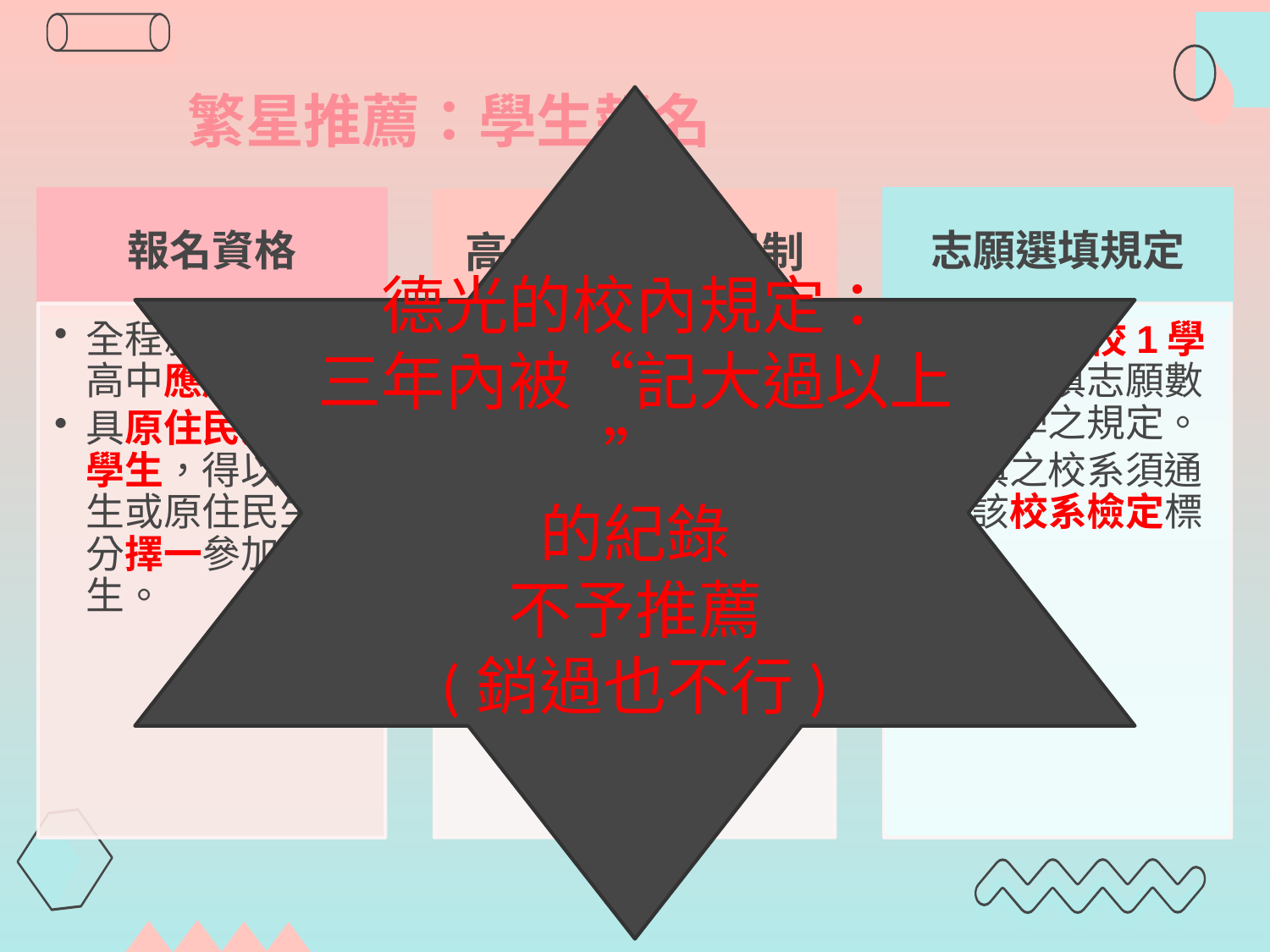

繁星推薦：學生報名
德光的校內規定：
三年內被“記大過以上”
的紀錄
不予推薦
(銷過也不行)

報名資格
全程就讀同一所高中應屆畢業生。
具原住民身份之學生，得以一般生或原住民生身分擇一參加本招生。
高中學業成績限制
學業總平均：每學期有學分的科目成績都統計在內。
前五學期學業總平均(重修及補考前)依校排名百分比符合大學之規定 (前20%-50%)。
志願選填規定
選填限1校1學群，選填志願數依大學之規定。
選填之校系須通過該校系檢定標準。